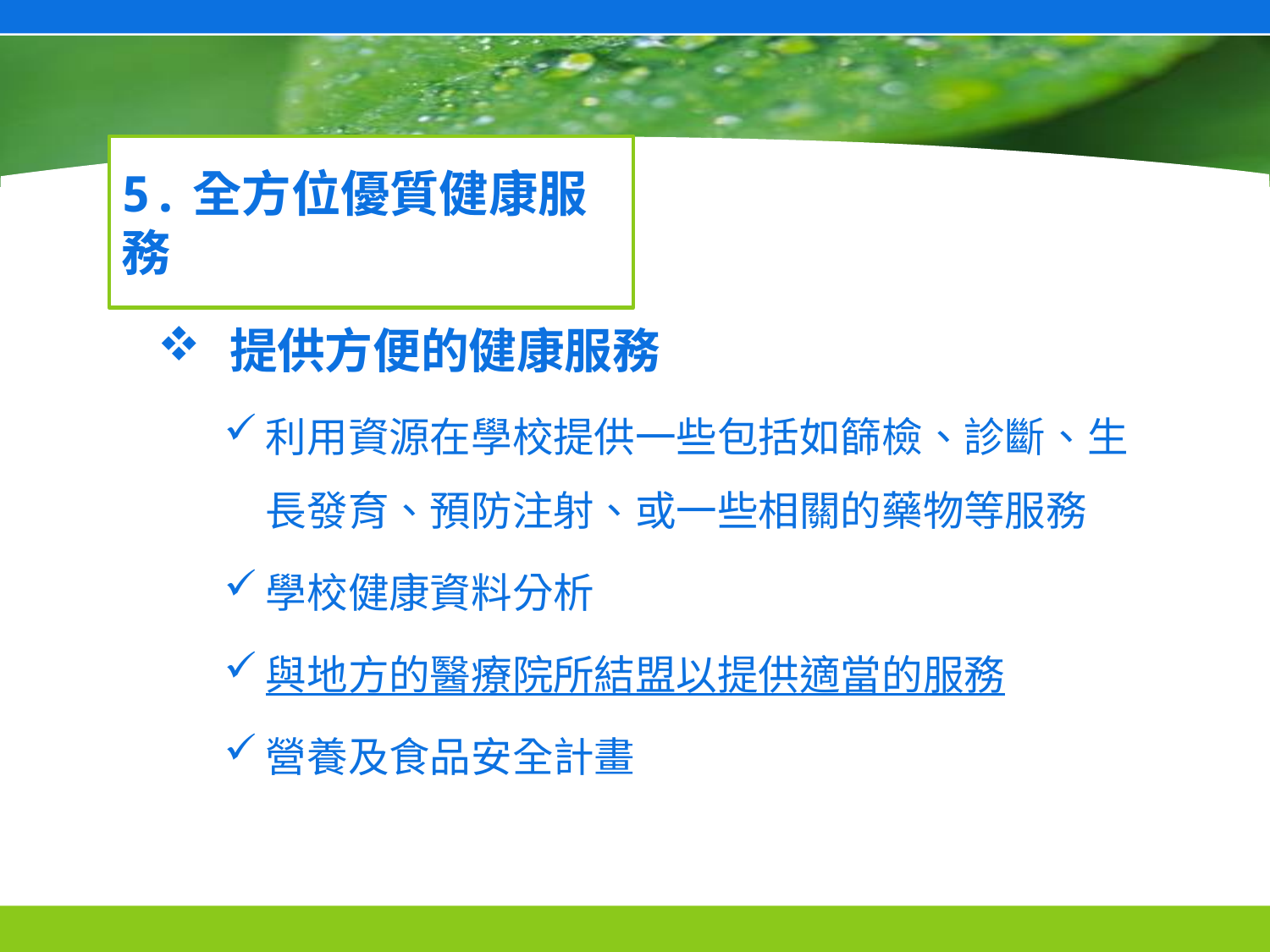

# 5.全方位優質健康服務
 提供方便的健康服務
利用資源在學校提供一些包括如篩檢、診斷、生長發育、預防注射、或一些相關的藥物等服務
學校健康資料分析
與地方的醫療院所結盟以提供適當的服務
營養及食品安全計畫